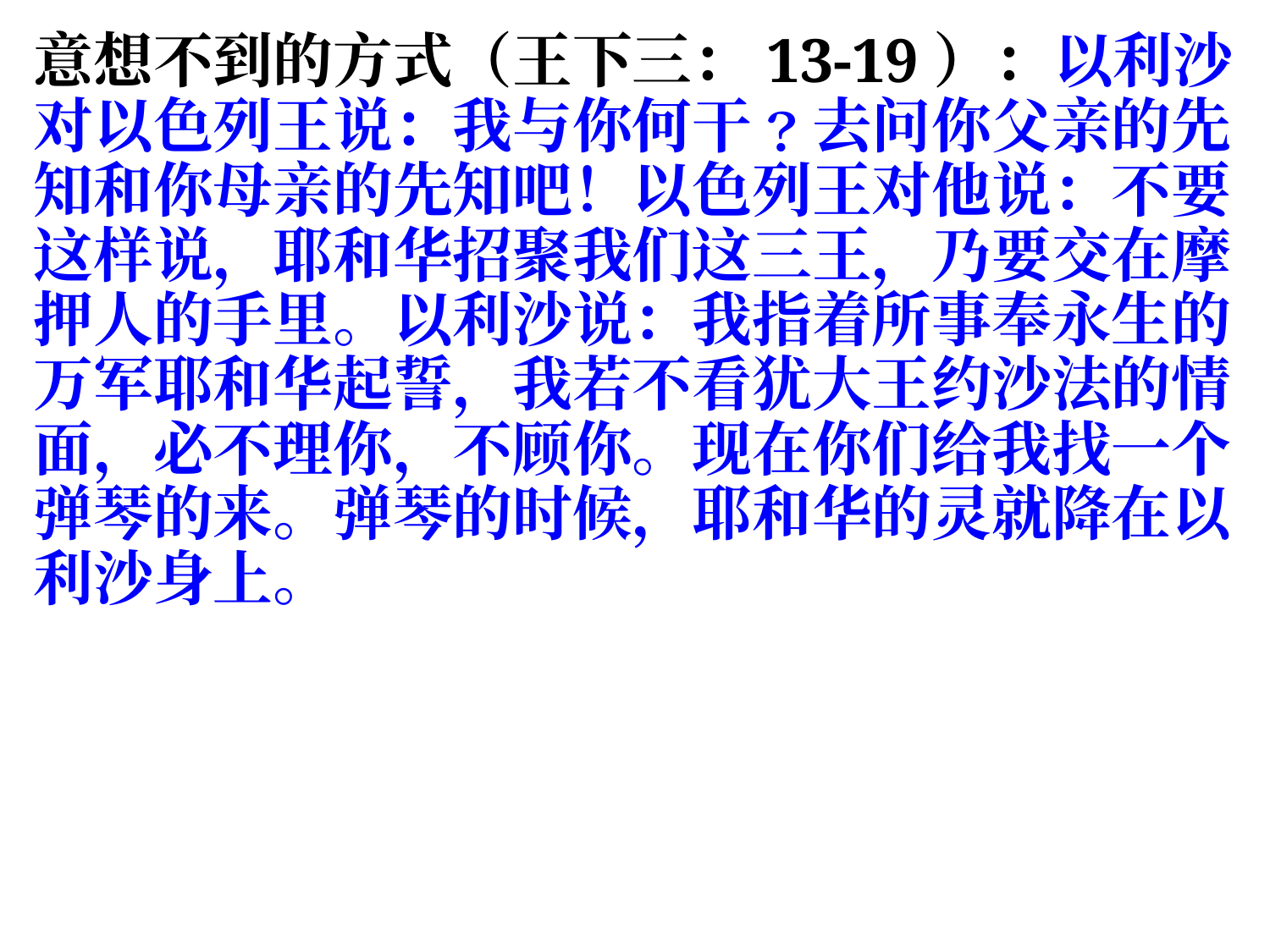

意想不到的方式（王下三：13-19）：以利沙对以色列王说：我与你何干﹖去问你父亲的先知和你母亲的先知吧！以色列王对他说：不要这样说，耶和华招聚我们这三王，乃要交在摩押人的手里。以利沙说：我指着所事奉永生的万军耶和华起誓，我若不看犹大王约沙法的情面，必不理你，不顾你。现在你们给我找一个弹琴的来。弹琴的时候，耶和华的灵就降在以利沙身上。